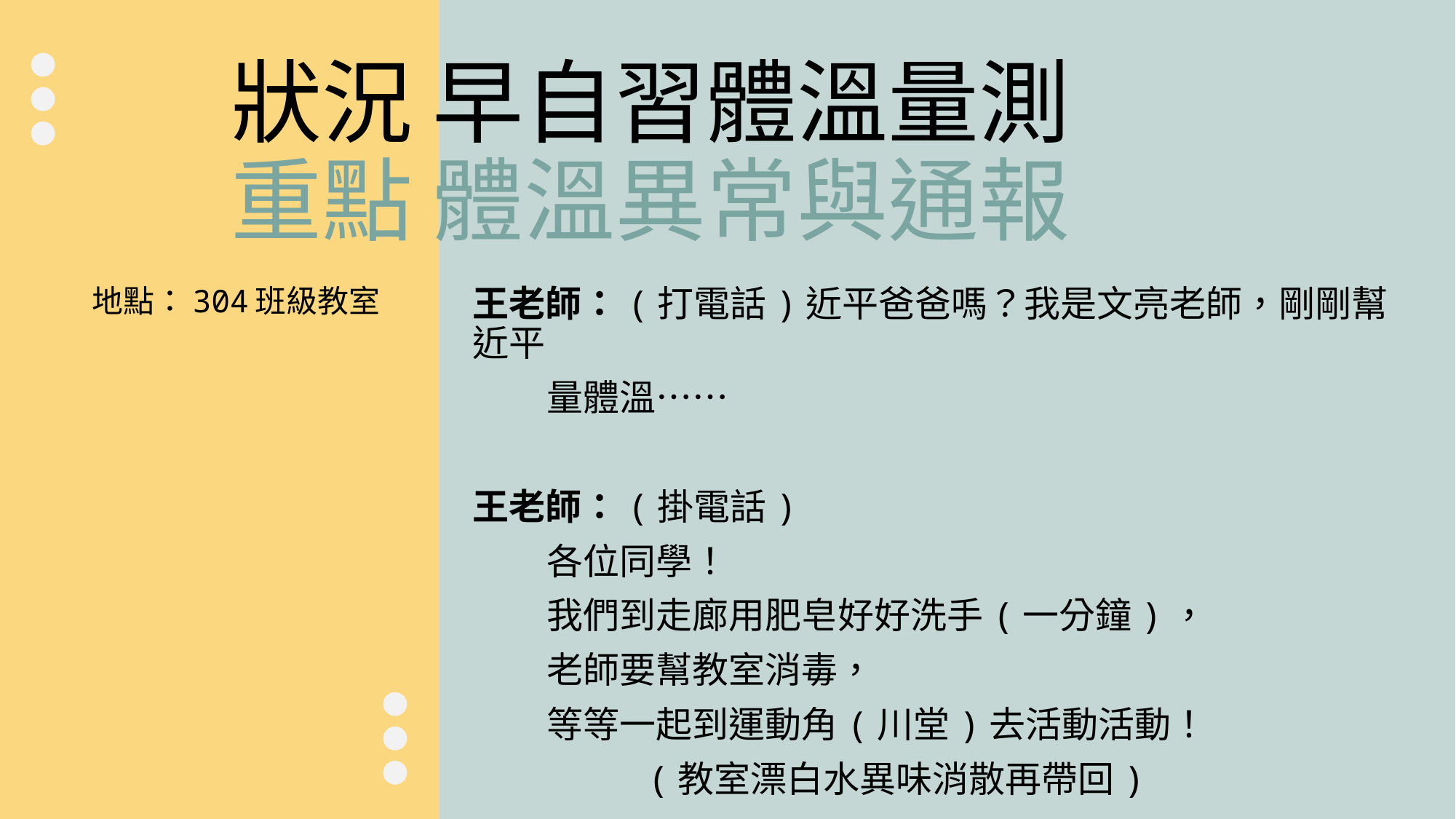

# 狀況 早自習體溫量測 重點 體溫異常與通報
王老師：(打電話)近平爸爸嗎？我是文亮老師，剛剛幫近平
        量體溫……

王老師：(掛電話)
        各位同學！
        我們到走廊用肥皂好好洗手(一分鐘)，
        老師要幫教室消毒，
        等等一起到運動角(川堂)去活動活動！
        (教室漂白水異味消散再帶回)
地點：304班級教室